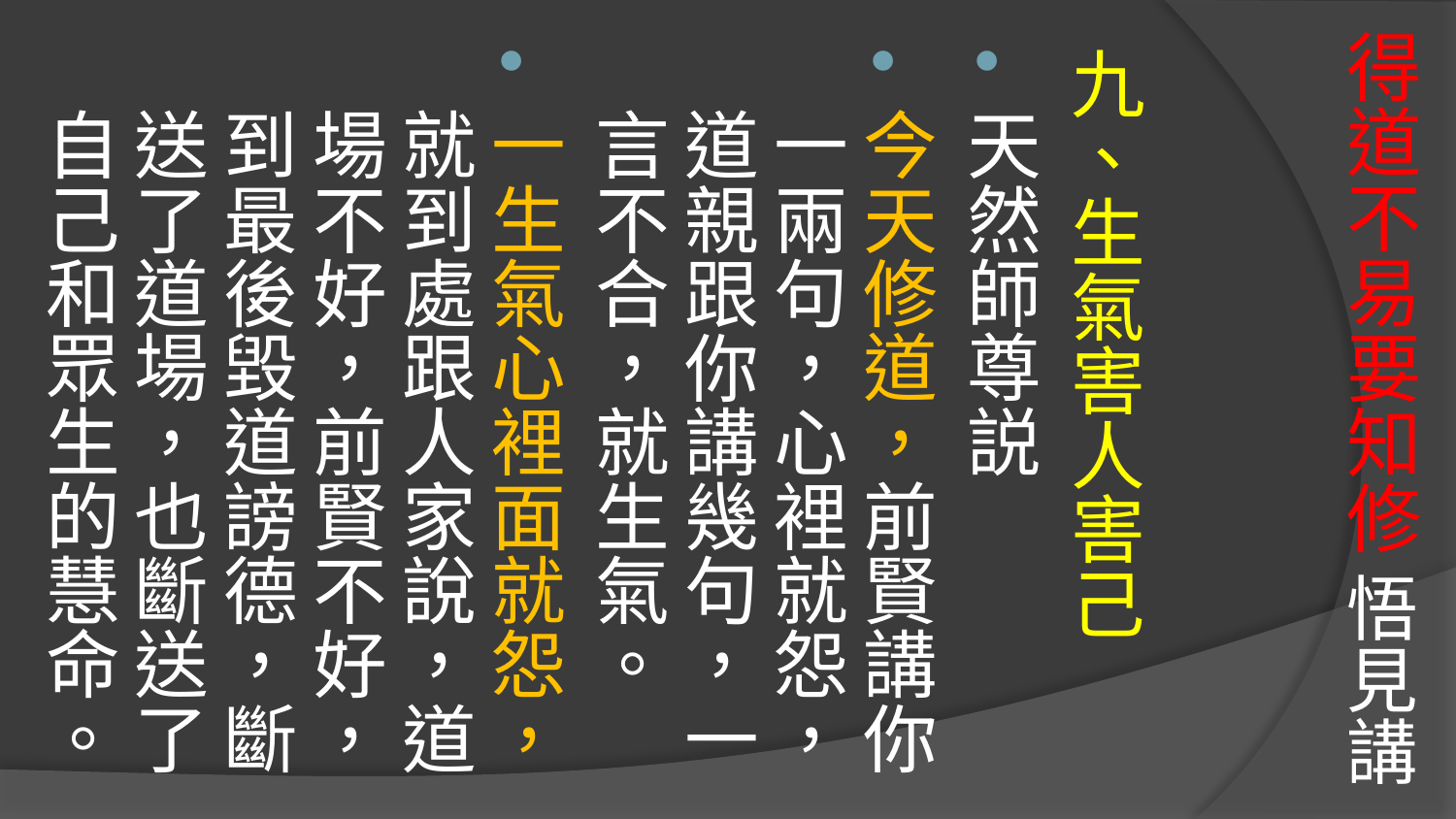

# 得道不易要知修 悟見講
九、生氣害人害己
天然師尊説
今天修道，前賢講你一兩句，心裡就怨，道親跟你講幾句，一言不合，就生氣。
一生氣心裡面就怨，就到處跟人家說，道場不好，前賢不好，到最後毀道謗德，斷送了道場，也斷送了自己和眾生的慧命。